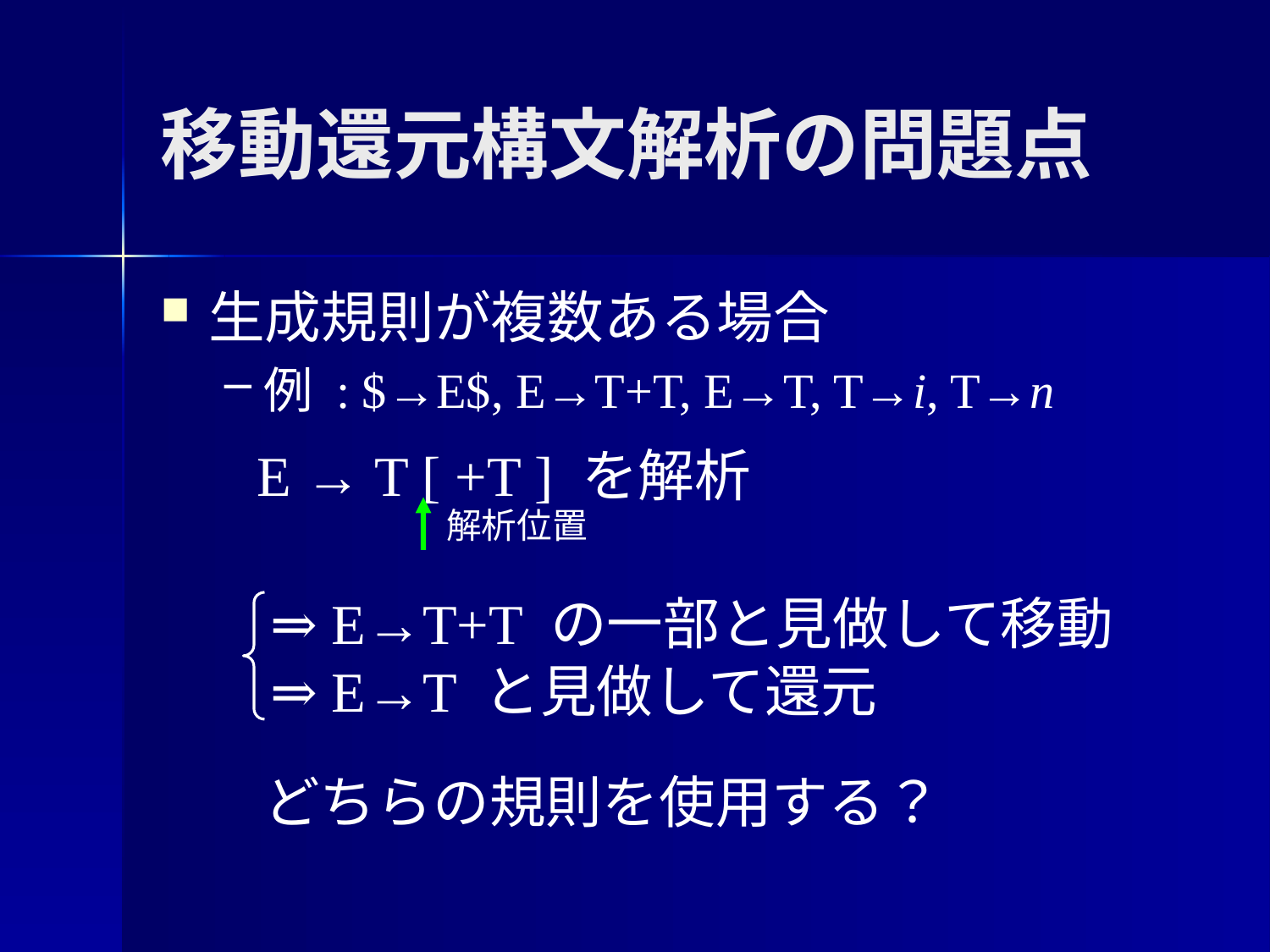

# 移動還元構文解析の問題点
生成規則が複数ある場合
例 : $→E$, E→T+T, E→T, T→i, T→n
E → T [ +T ] を解析

解析位置
⇒ E→T+T の一部と見做して移動
⇒ E→T と見做して還元

どちらの規則を使用する？